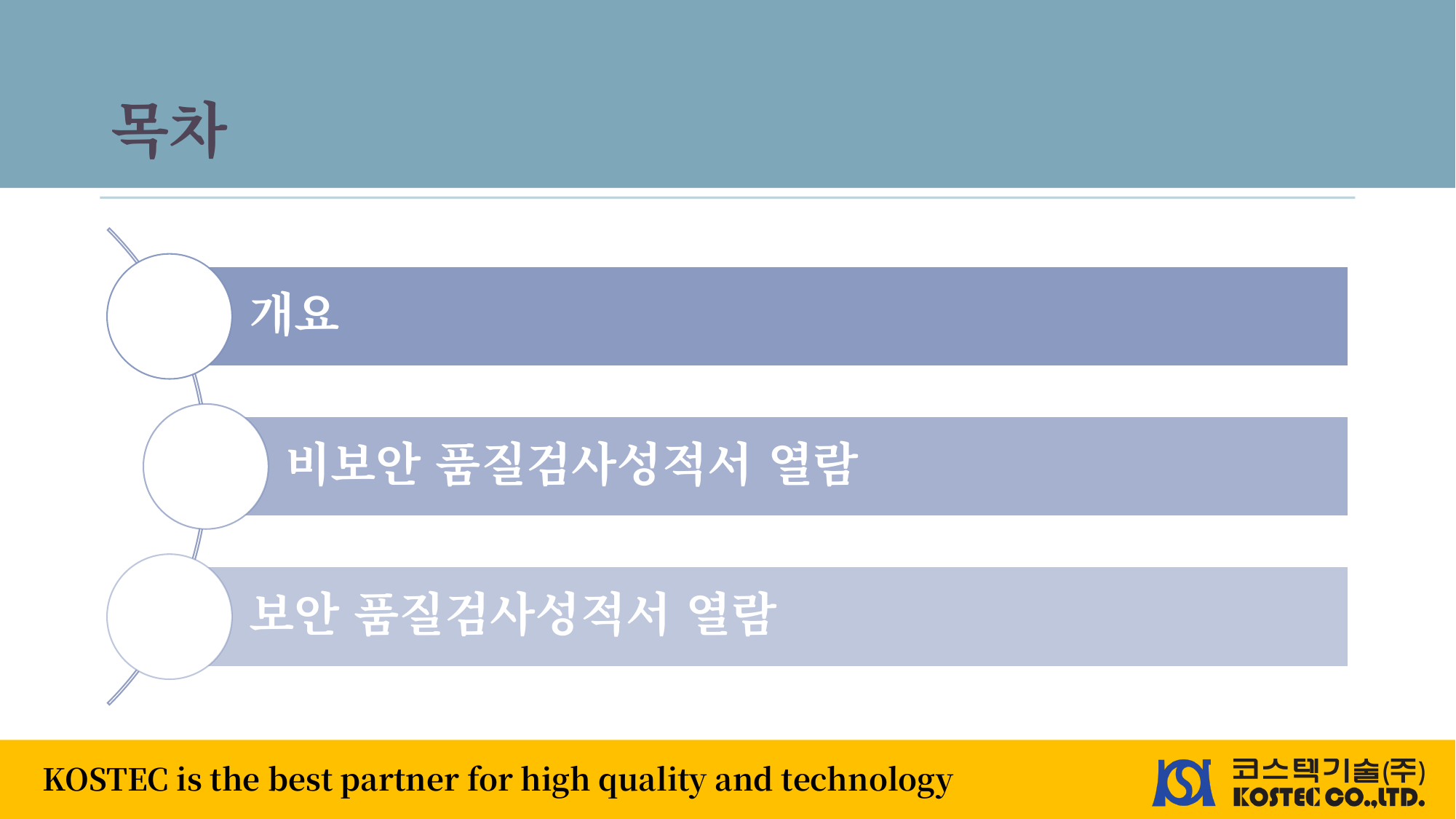

# 목차
개요
비보안 품질검사성적서 열람
보안 품질검사성적서 열람